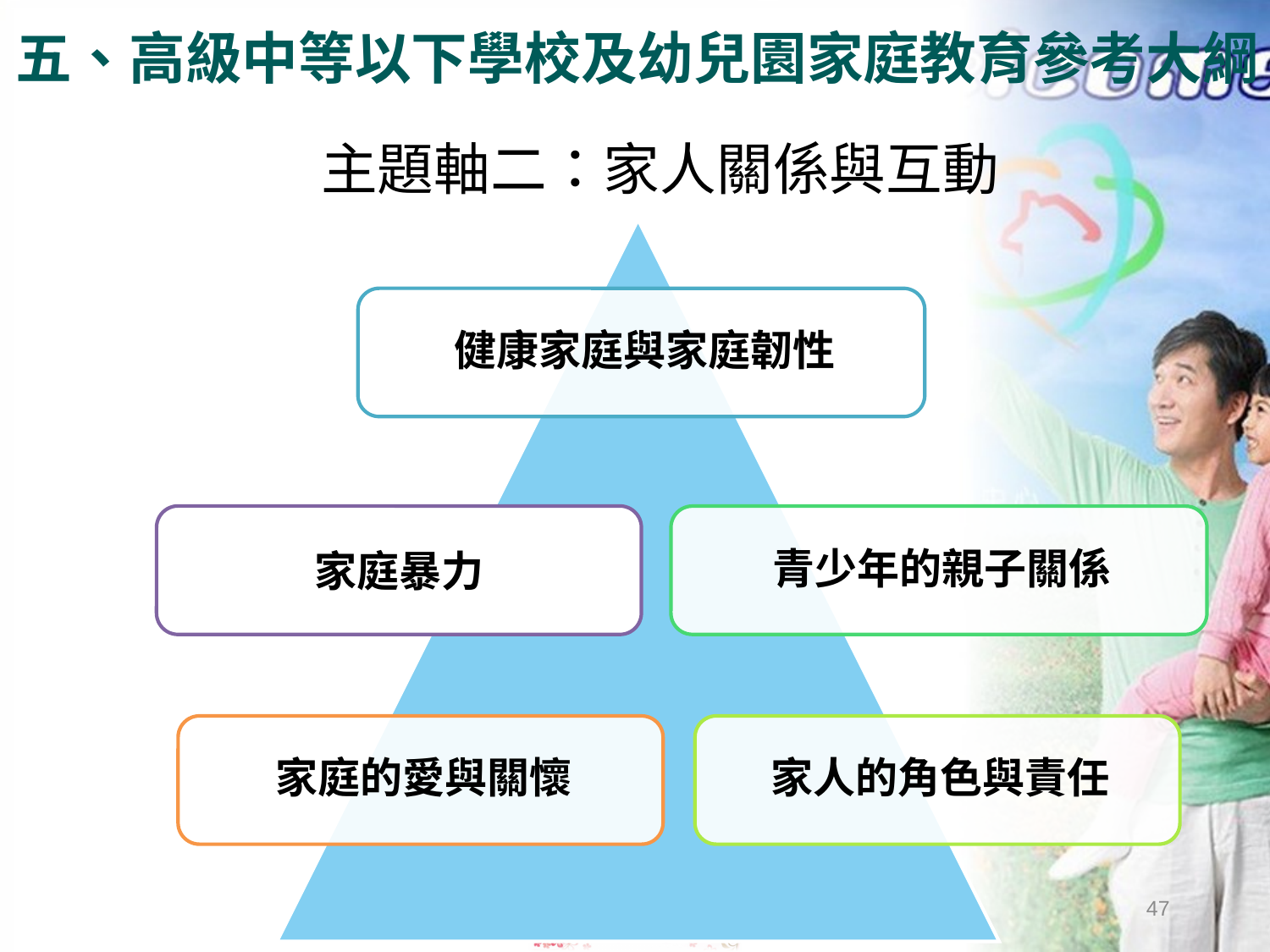

五、高級中等以下學校及幼兒園家庭教育參考大綱
主題軸二：家人關係與互動
健康家庭與家庭韌性
青少年的親子關係
家人的角色與責任
家庭的愛與關懷
家庭暴力
47